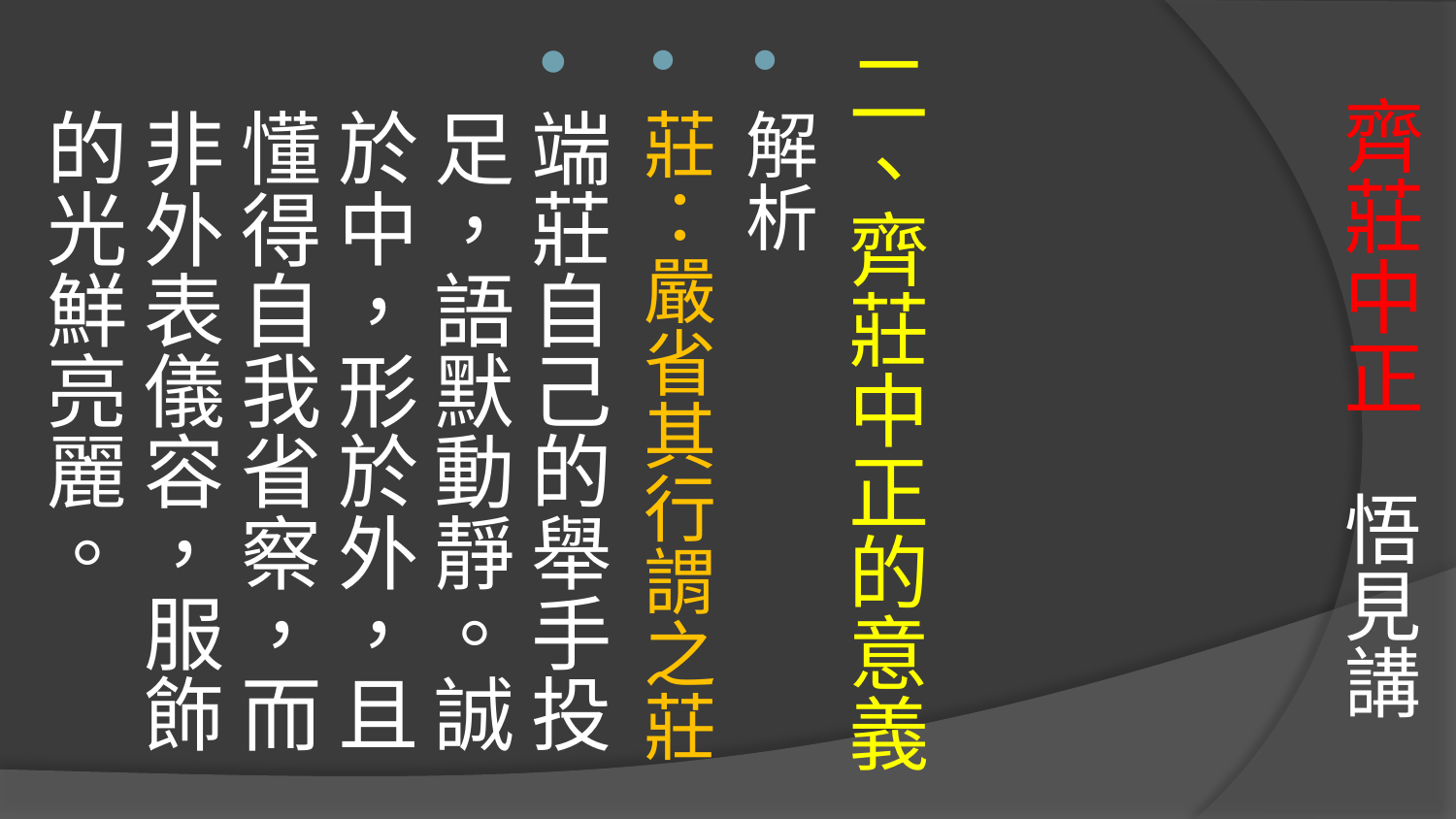

# 齊莊中正    悟見講
二、齊莊中正的意義
解析
莊：嚴省其行謂之莊
端莊自己的舉手投足，語默動靜。誠於中，形於外，且懂得自我省察，而非外表儀容，服飾的光鮮亮麗。